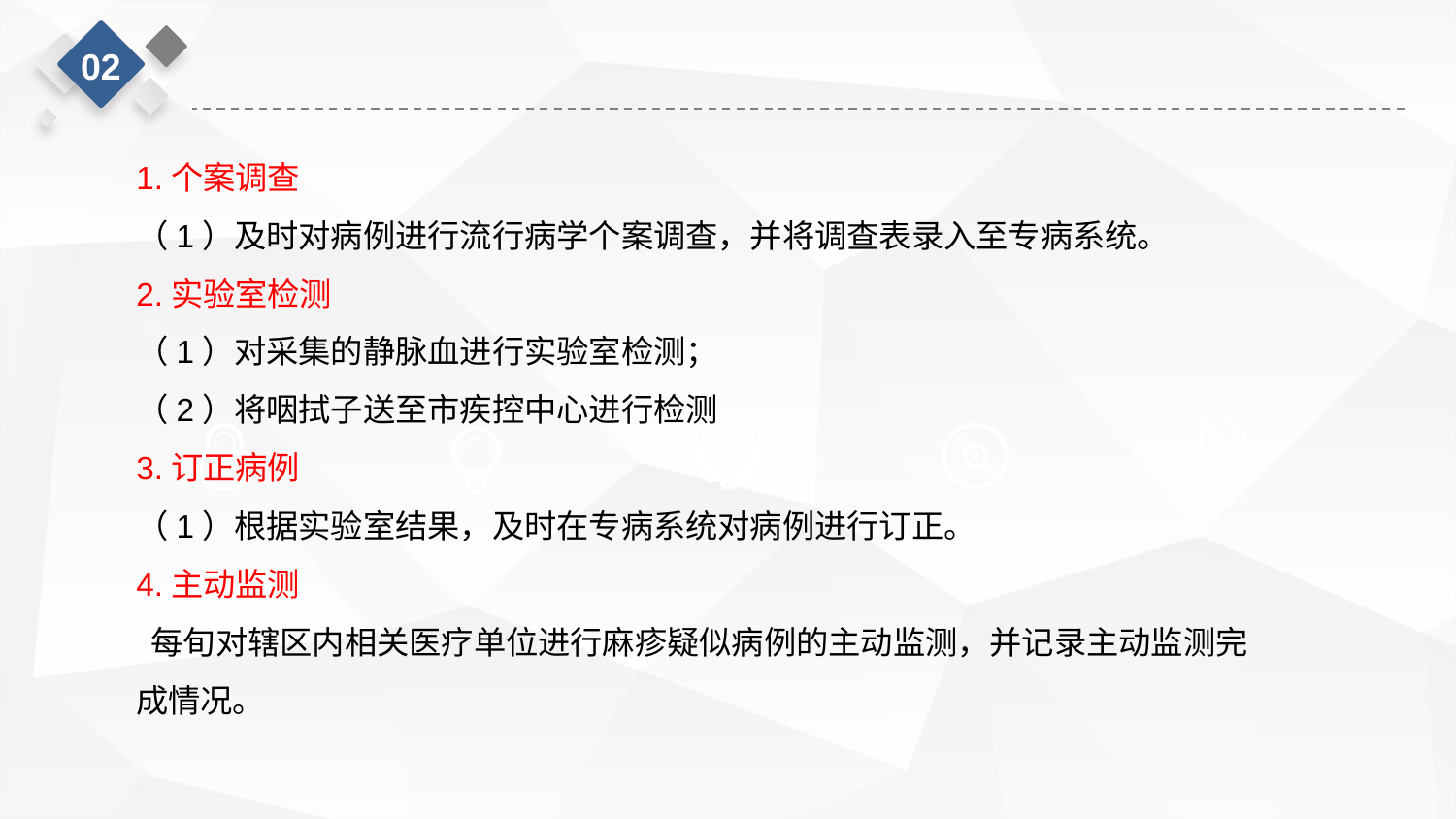

02

1.个案调查
（1）及时对病例进行流行病学个案调查，并将调查表录入至专病系统。
2.实验室检测
（1）对采集的静脉血进行实验室检测；
（2）将咽拭子送至市疾控中心进行检测
3.订正病例
（1）根据实验室结果，及时在专病系统对病例进行订正。
4.主动监测
 每旬对辖区内相关医疗单位进行麻疹疑似病例的主动监测，并记录主动监测完成情况。